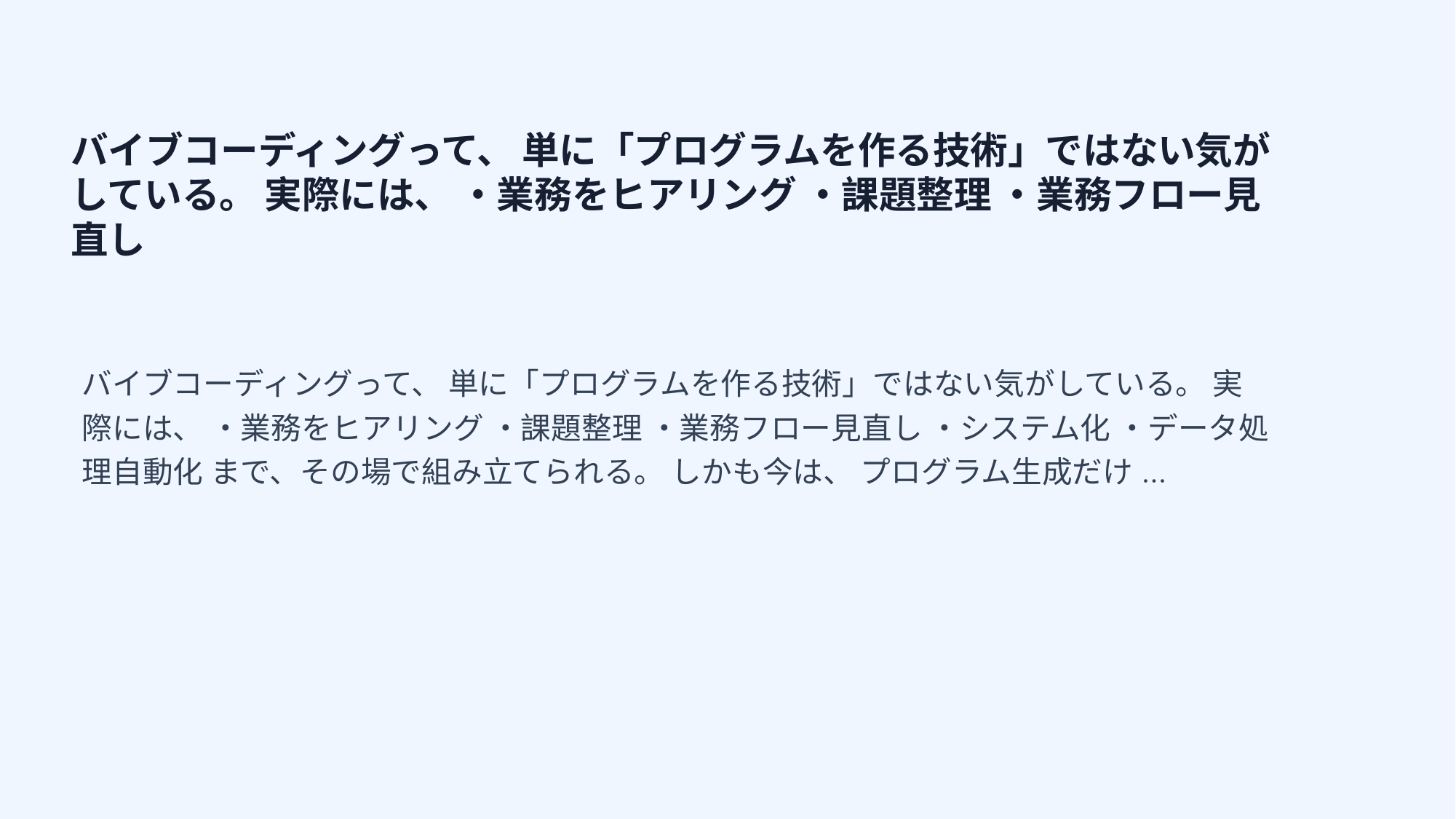

バイブコーディングって、 単に「プログラムを作る技術」ではない気がしている。 実際には、 ・業務をヒアリング ・課題整理 ・業務フロー見直し
バイブコーディングって、 単に「プログラムを作る技術」ではない気がしている。 実際には、 ・業務をヒアリング ・課題整理 ・業務フロー見直し ・システム化 ・データ処理自動化 まで、その場で組み立てられる。 しかも今は、 プログラム生成だけ...